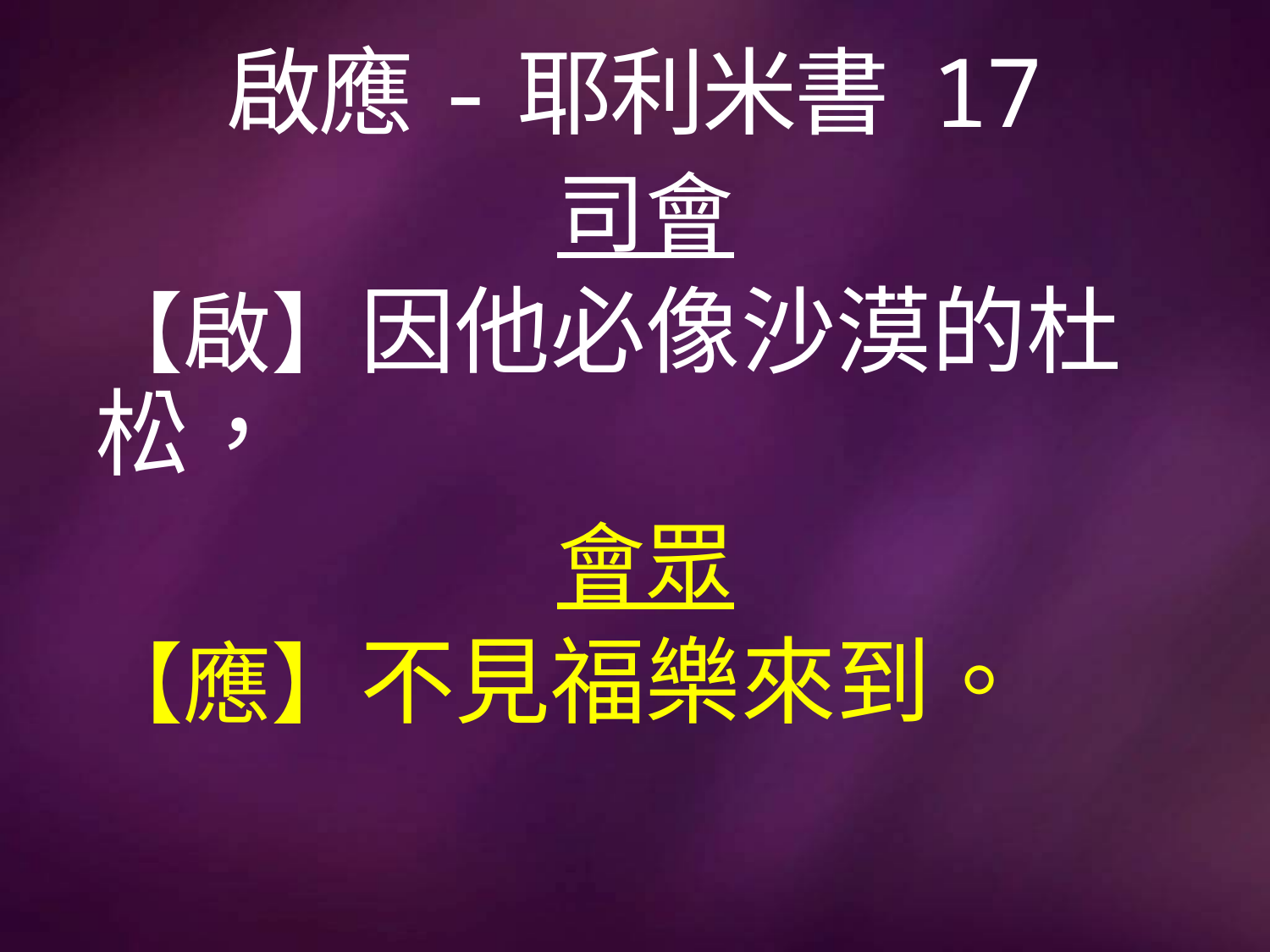

# 啟應-耶利米書 17
司會
【啟】因他必像沙漠的杜松，

會眾
【應】不見福樂來到。